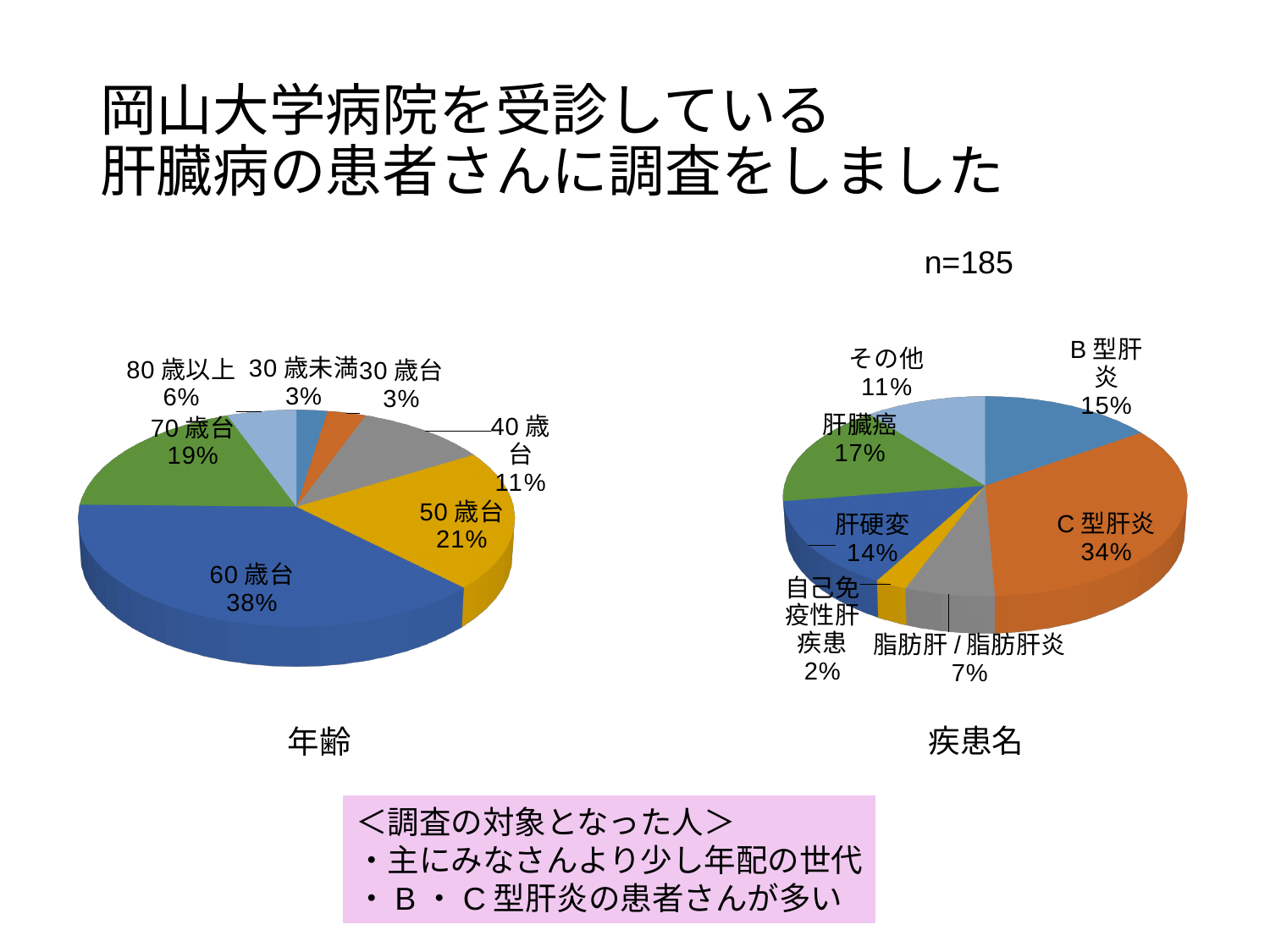

# 岡山大学病院を受診している 肝臓病の患者さんに調査をしました
n=185

[unsupported chart]

[unsupported chart]

疾患名
年齢
＜調査の対象となった人＞
・主にみなさんより少し年配の世代
・B・C型肝炎の患者さんが多い